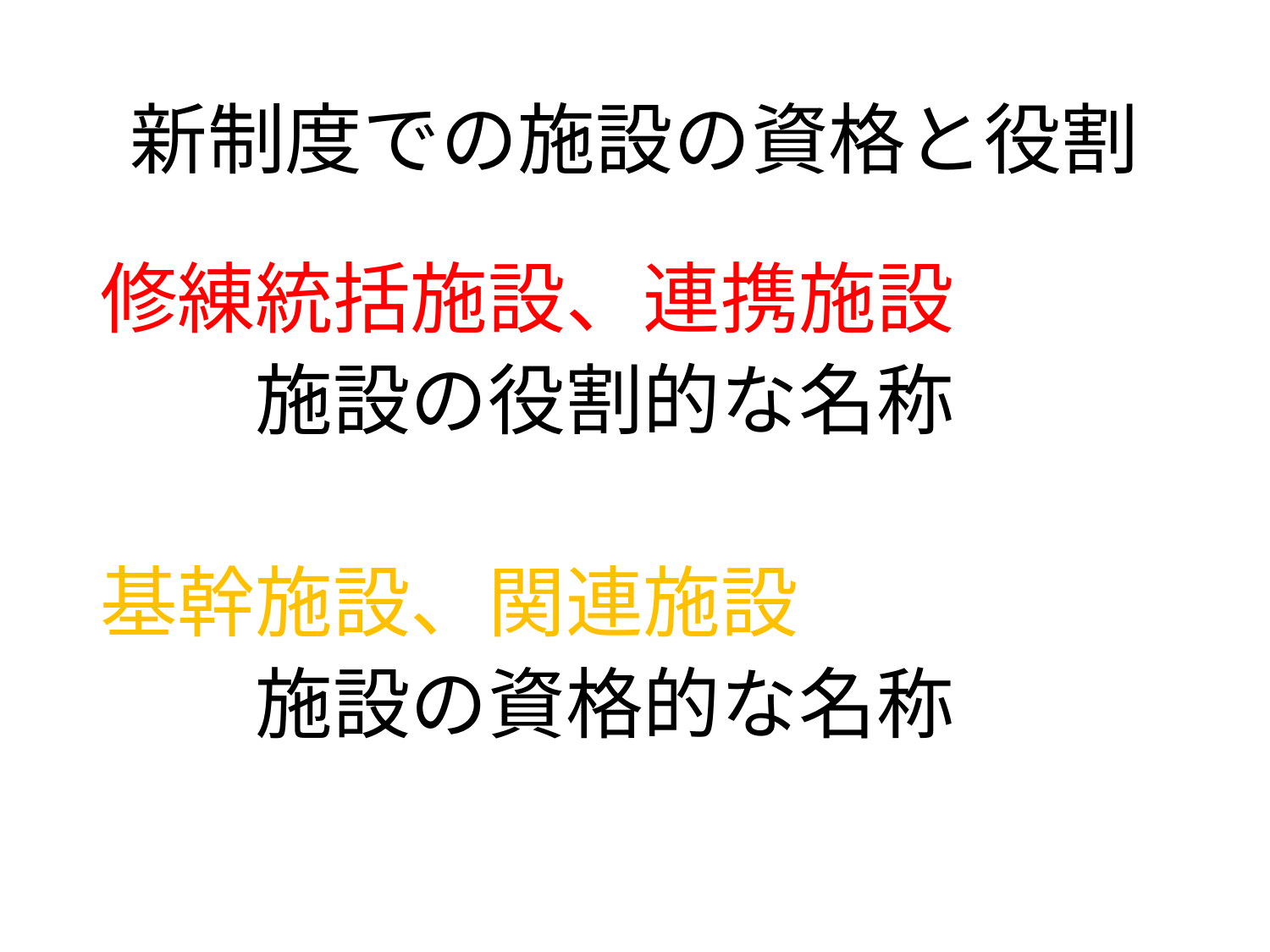

# 新制度での施設の資格と役割
修練統括施設、連携施設
　　施設の役割的な名称

基幹施設、関連施設
　　施設の資格的な名称